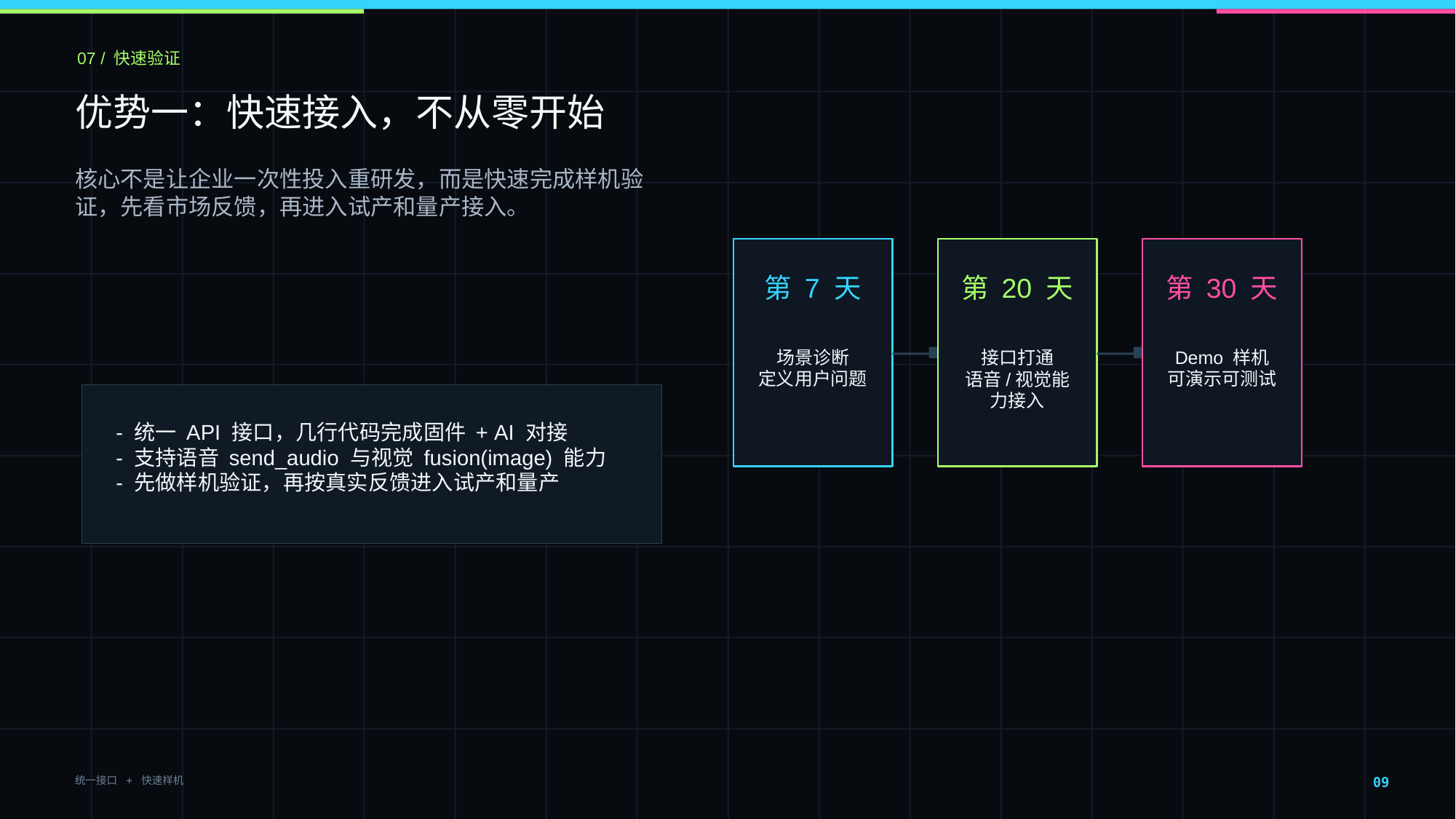

07 / 快速验证

优势一：快速接入，不从零开始

核心不是让企业一次性投入重研发，而是快速完成样机验证，先看市场反馈，再进入试产和量产接入。

第 7 天

第 20 天

第 30 天

场景诊断
定义用户问题

接口打通
语音/视觉能力接入

Demo 样机
可演示可测试

- 统一 API 接口，几行代码完成固件 + AI 对接
- 支持语音 send_audio 与视觉 fusion(image) 能力
- 先做样机验证，再按真实反馈进入试产和量产

统一接口 + 快速样机

09